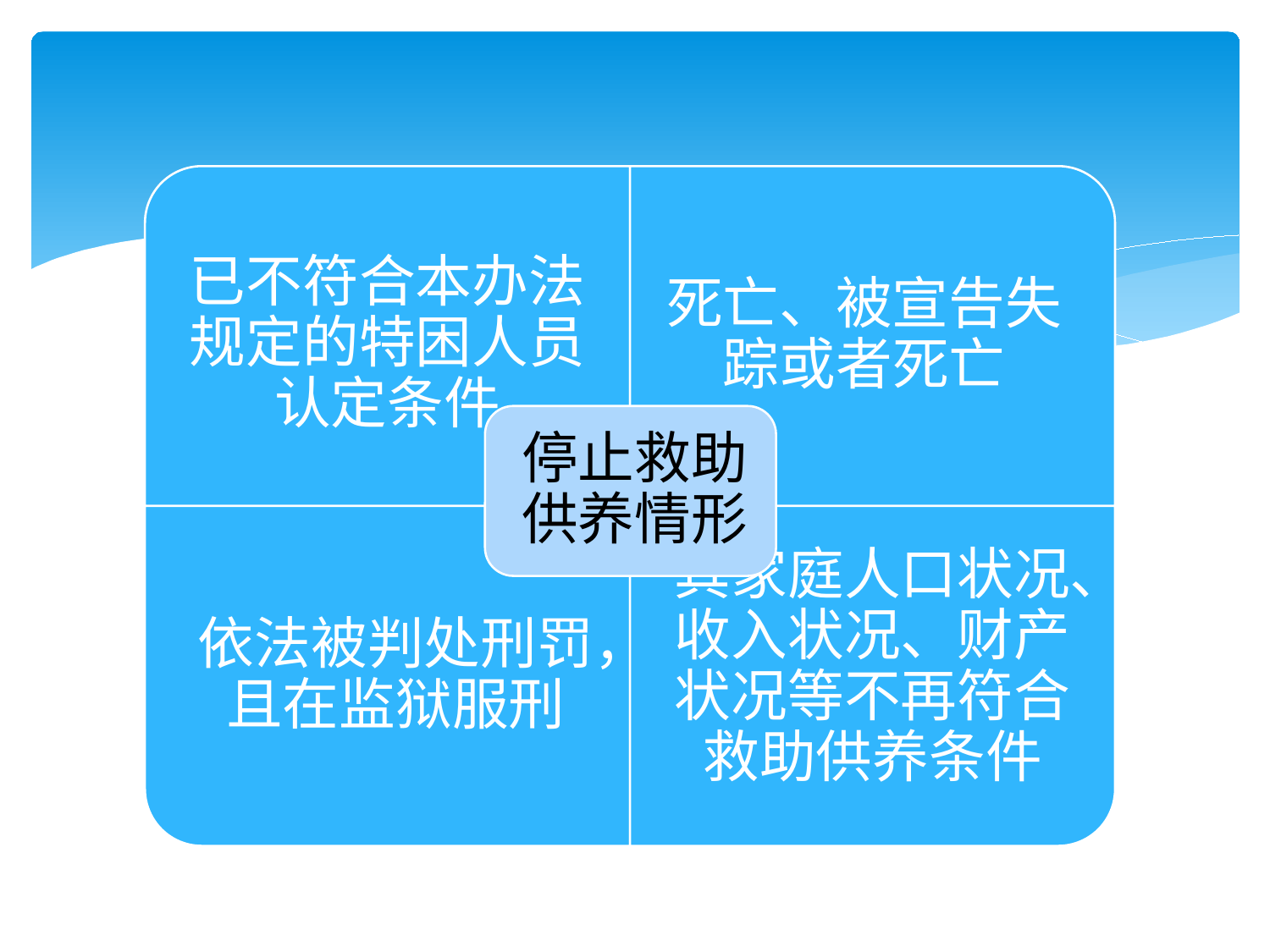

已不符合本办法规定的特困人员认定条件
死亡、被宣告失踪或者死亡
依法被判处刑罚，且在监狱服刑
其家庭人口状况、收入状况、财产状况等不再符合救助供养条件
停止救助供养情形